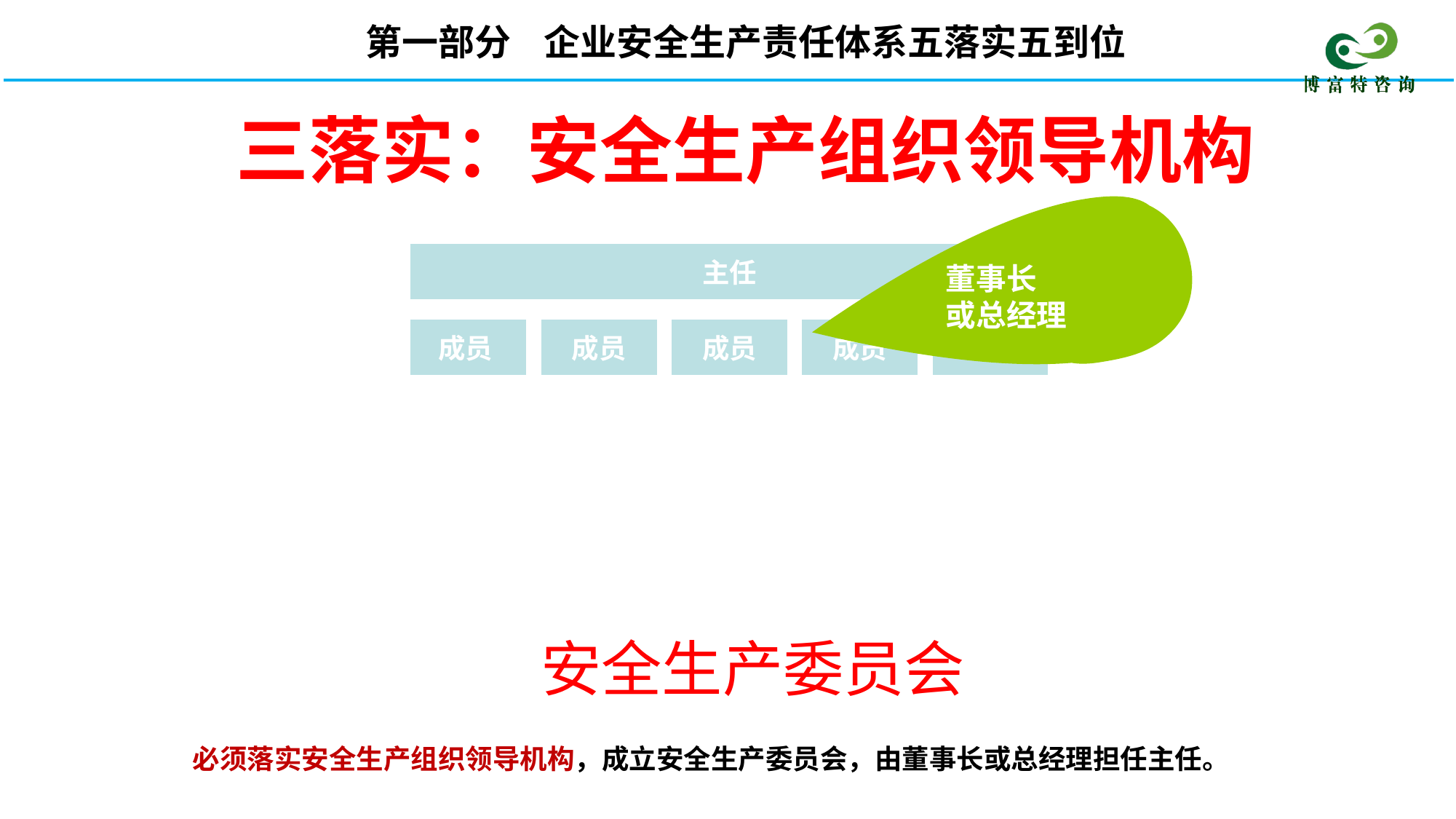

第一部分    企业安全生产责任体系五落实五到位
三落实：安全生产组织领导机构

主任
成员
成员
成员
成员
－－－
董事长
或总经理
安全生产委员会
必须落实安全生产组织领导机构，成立安全生产委员会，由董事长或总经理担任主任。